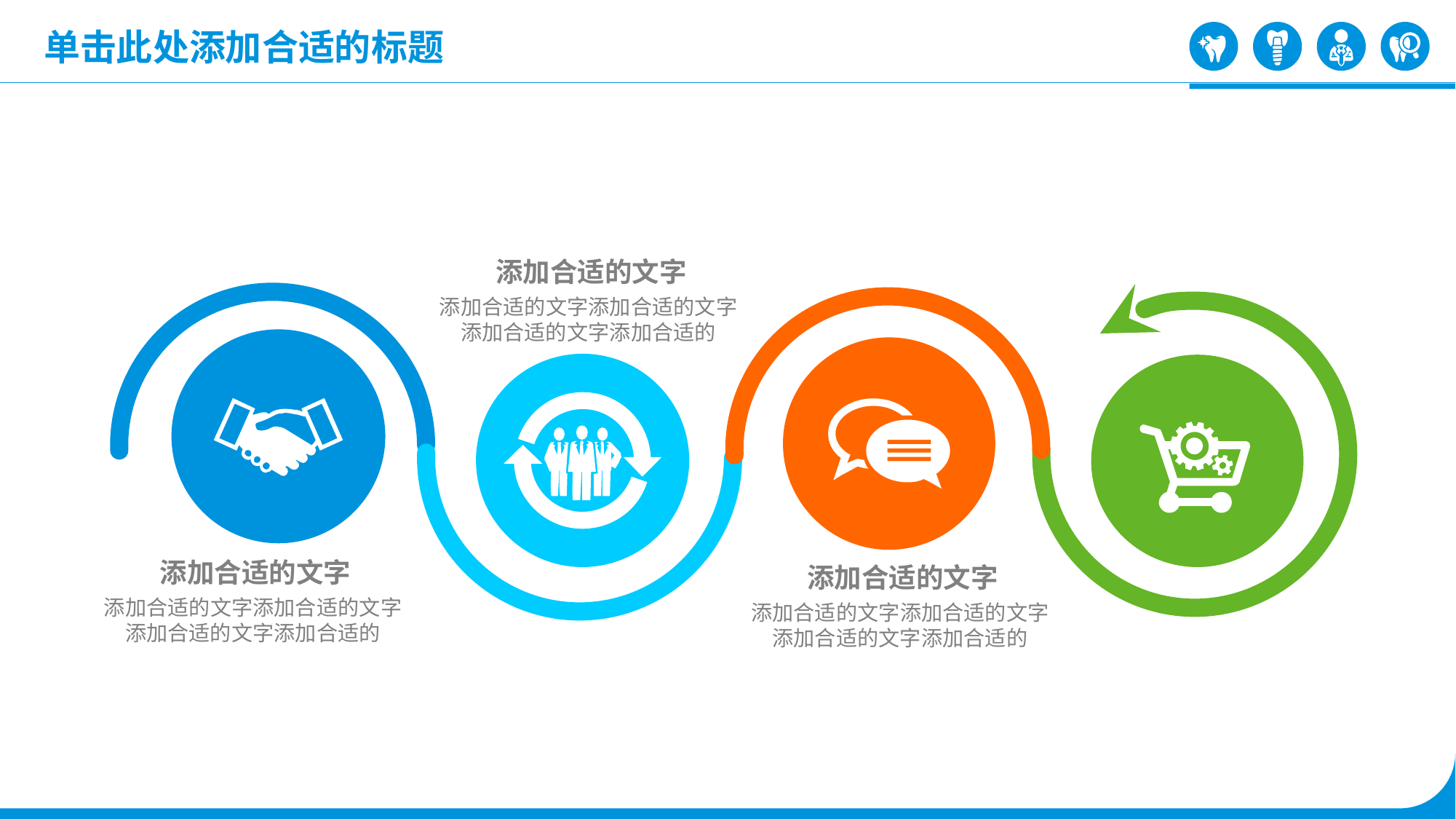

单击此处添加合适的标题
添加合适的文字
添加合适的文字添加合适的文字添加合适的文字添加合适的

添加合适的文字
添加合适的文字添加合适的文字添加合适的文字添加合适的
添加合适的文字
添加合适的文字添加合适的文字添加合适的文字添加合适的